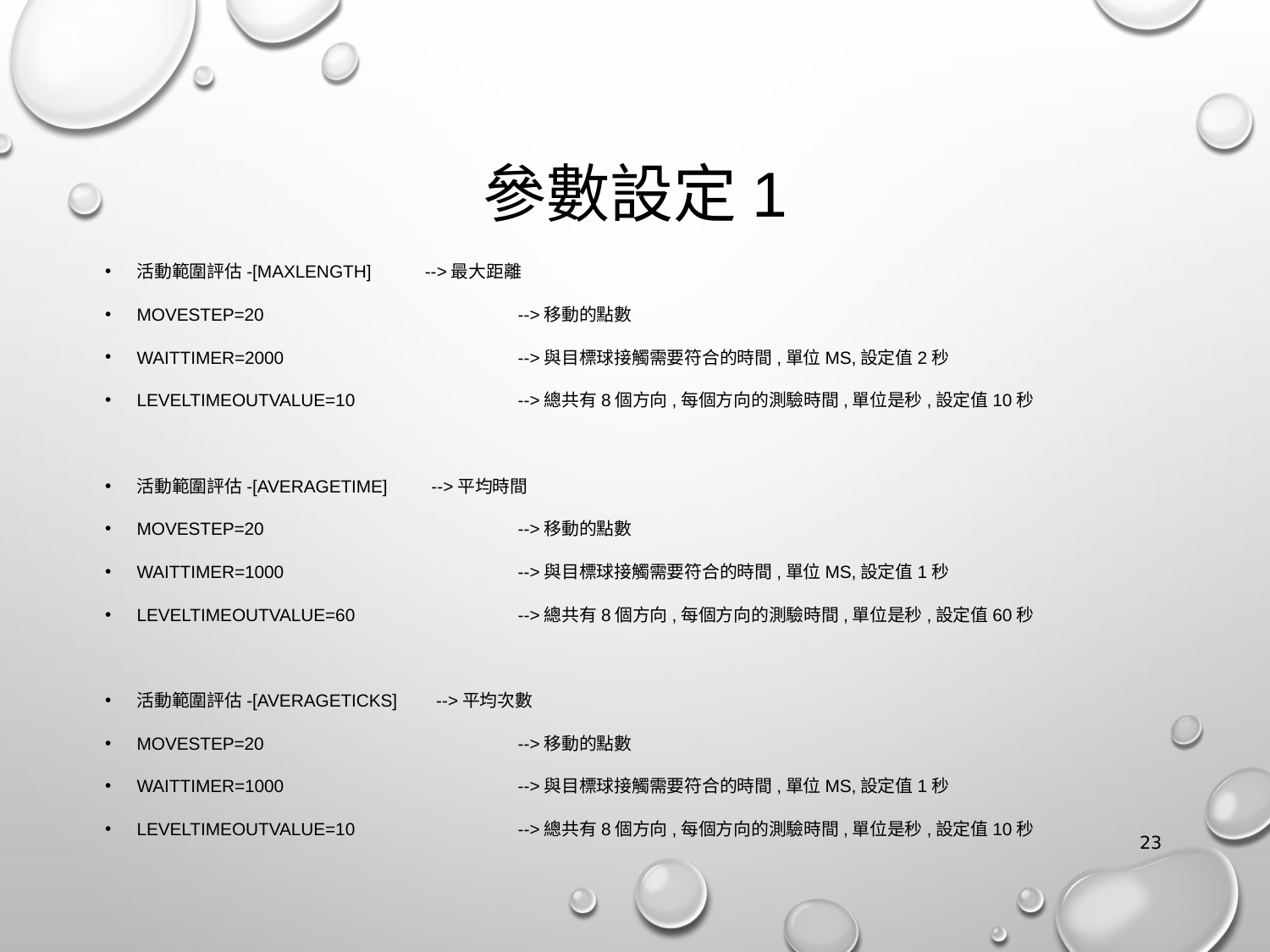

# 參數設定1

活動範圍評估-[MaxLength]	       -->最大距離
MoveStep=20		-->移動的點數
WaitTimer=2000		-->與目標球接觸需要符合的時間,單位ms,設定值2秒
LevelTimeOutValue=10		-->總共有8個方向,每個方向的測驗時間,單位是秒,設定值10秒

活動範圍評估-[AverageTime]         -->平均時間
MoveStep=20		-->移動的點數
WaitTimer=1000		-->與目標球接觸需要符合的時間,單位ms,設定值1秒
LevelTimeOutValue=60		-->總共有8個方向,每個方向的測驗時間,單位是秒,設定值60秒

活動範圍評估-[AverageTicks]        -->平均次數
MoveStep=20		-->移動的點數
WaitTimer=1000		-->與目標球接觸需要符合的時間,單位ms,設定值1秒
LevelTimeOutValue=10		-->總共有8個方向,每個方向的測驗時間,單位是秒,設定值10秒
23